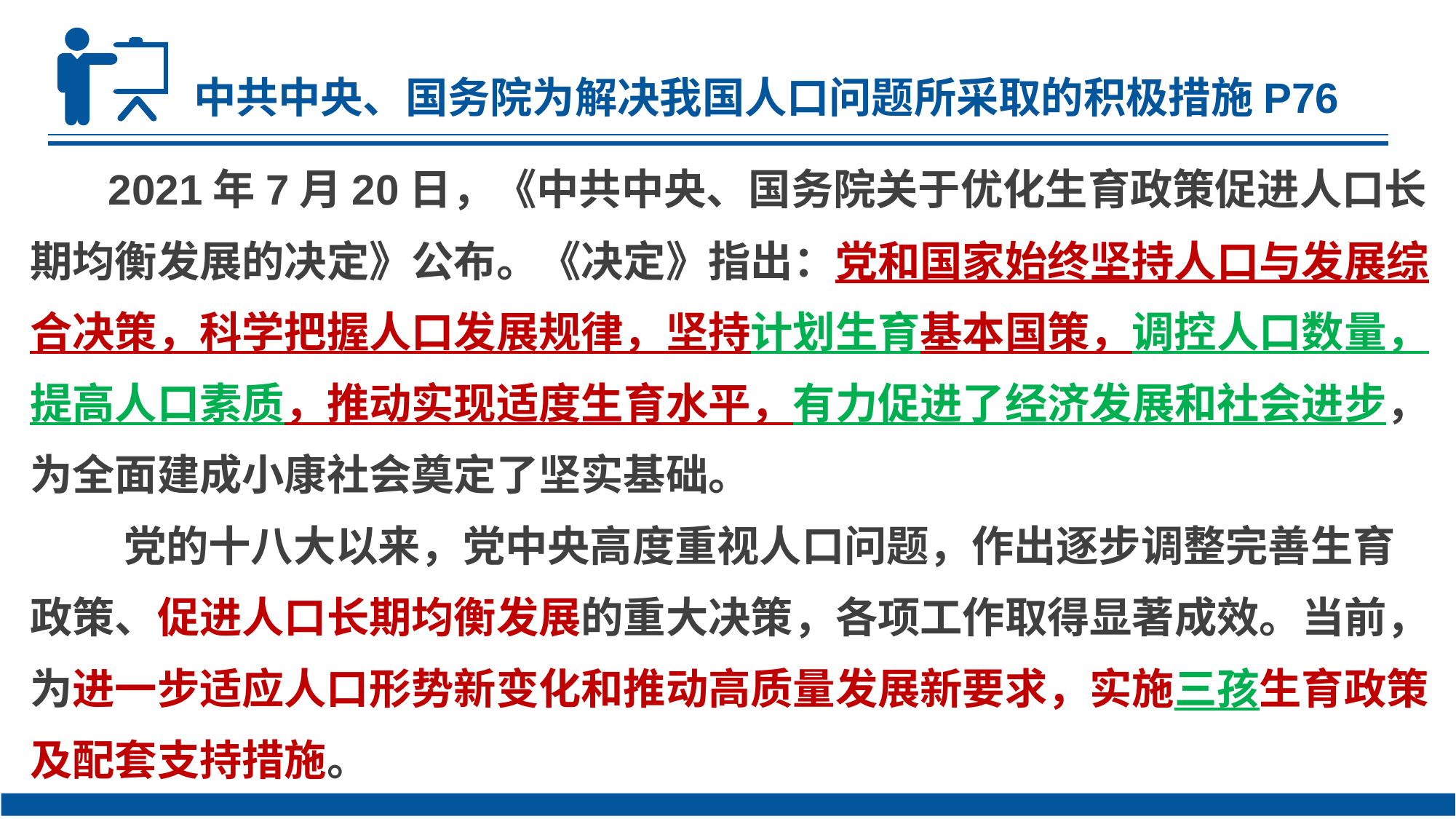

中共中央、国务院为解决我国人口问题所采取的积极措施P76

  2021年7月20日，《中共中央、国务院关于优化生育政策促进人口长期均衡发展的决定》公布。《决定》指出：党和国家始终坚持人口与发展综合决策，科学把握人口发展规律，坚持计划生育基本国策，调控人口数量，提高人口素质，推动实现适度生育水平，有力促进了经济发展和社会进步，为全面建成小康社会奠定了坚实基础。
   党的十八大以来，党中央高度重视人口问题，作出逐步调整完善生育政策、促进人口长期均衡发展的重大决策，各项工作取得显著成效。当前，为进一步适应人口形势新变化和推动高质量发展新要求，实施三孩生育政策及配套支持措施。